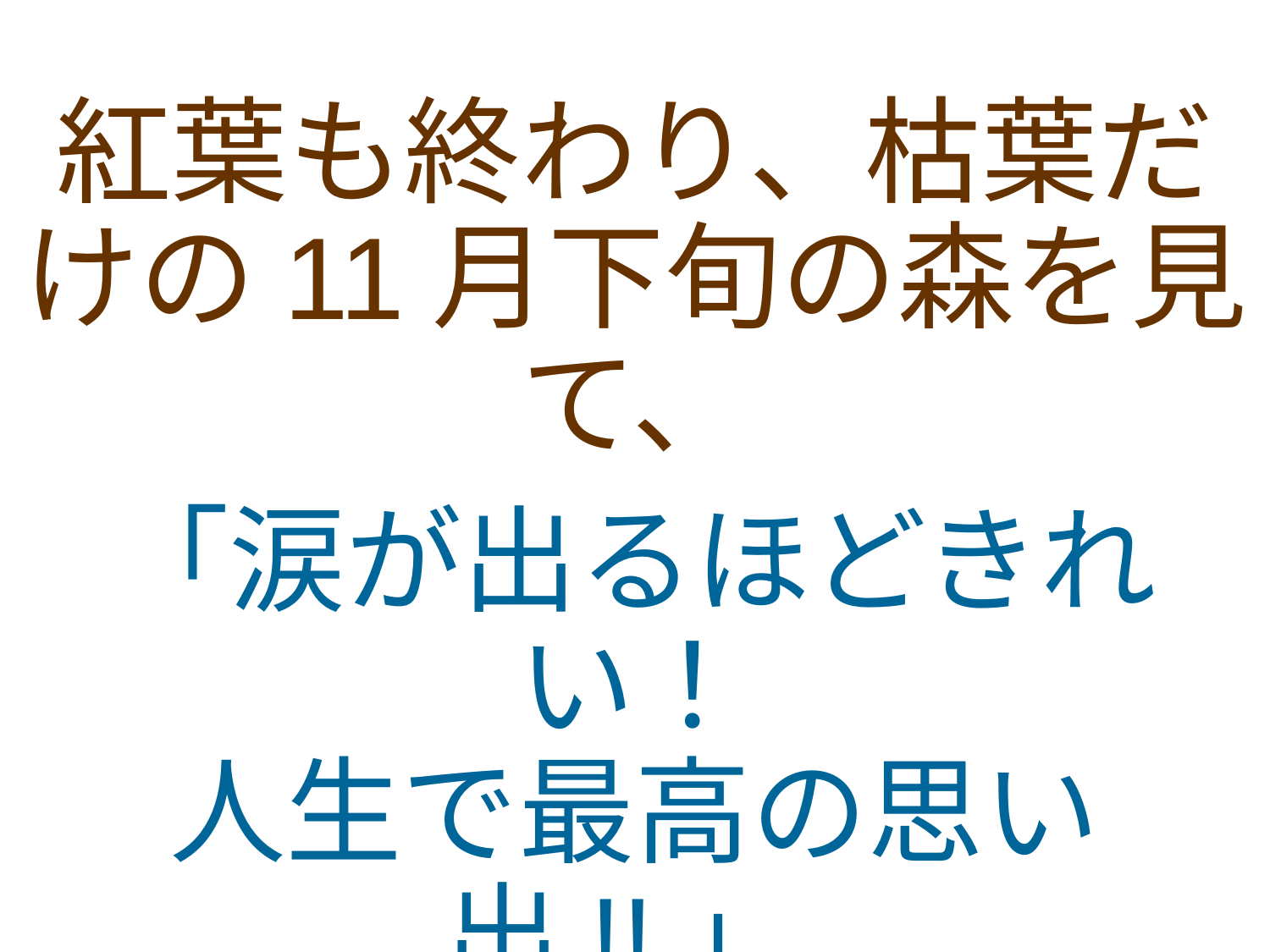

紅葉も終わり、枯葉だけの11月下旬の森を見て、
「涙が出るほどきれい！
人生で最高の思い出!!」
と､言う人がいました。
どこに住んでいる人？